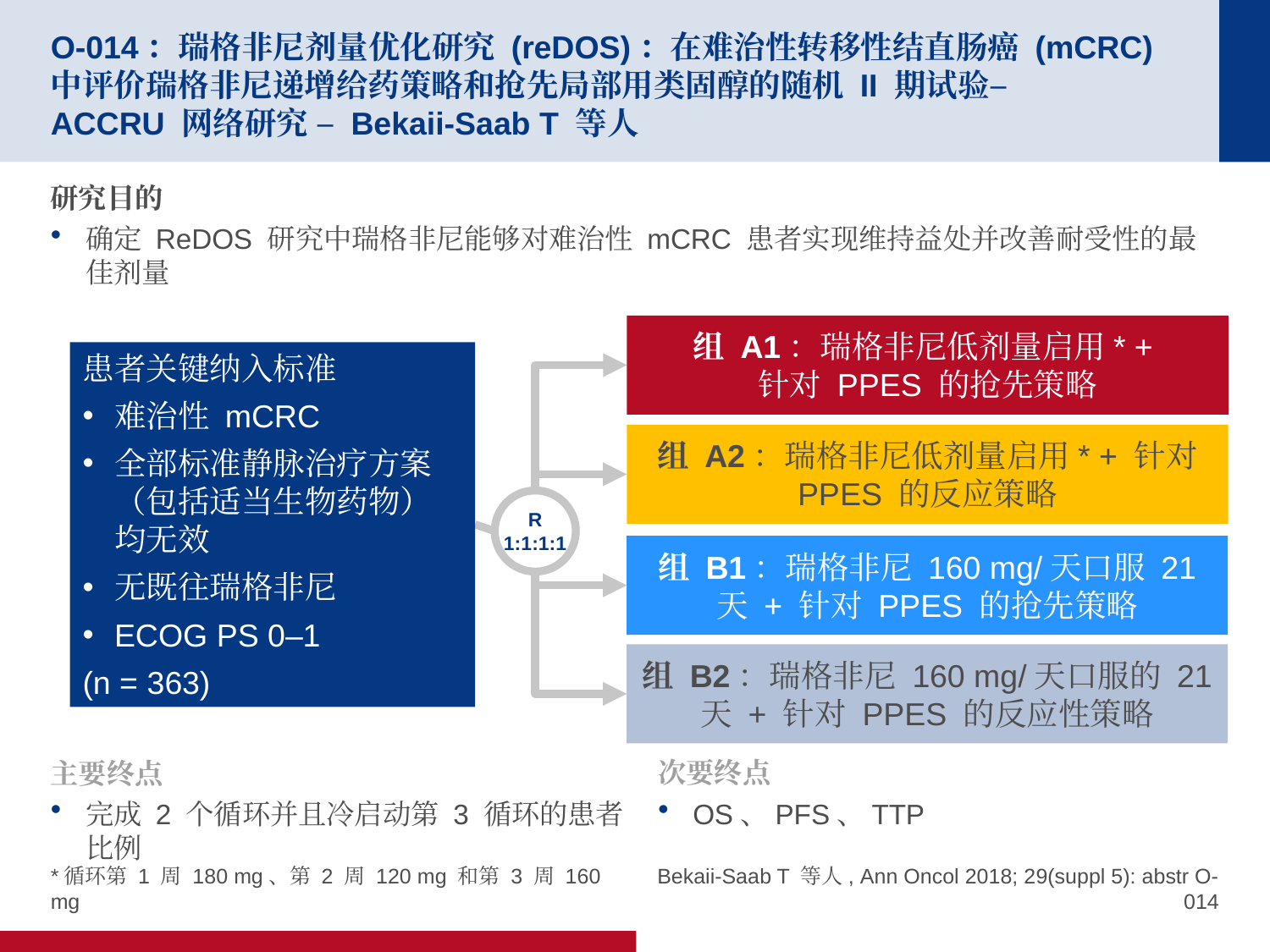

# O-014：瑞格非尼剂量优化研究 (reDOS)：在难治性转移性结直肠癌 (mCRC) 中评价瑞格非尼递增给药策略和抢先局部用类固醇的随机 II 期试验– ACCRU 网络研究 – Bekaii-Saab T 等人
研究目的
确定 ReDOS 研究中瑞格非尼能够对难治性 mCRC 患者实现维持益处并改善耐受性的最佳剂量
组 A1：瑞格非尼低剂量启用* +
针对 PPES 的抢先策略
患者关键纳入标准
难治性 mCRC
全部标准静脉治疗方案（包括适当生物药物）均无效
无既往瑞格非尼
ECOG PS 0–1
(n = 363)
组 A2：瑞格非尼低剂量启用* + 针对 PPES 的反应策略
R
1:1:1:1
组 B1：瑞格非尼 160 mg/天口服 21 天 + 针对 PPES 的抢先策略
组 B2：瑞格非尼 160 mg/天口服的 21 天 + 针对 PPES 的反应性策略
主要终点
完成 2 个循环并且冷启动第 3 循环的患者比例
次要终点
OS、PFS、TTP
*循环第 1 周 180 mg、第 2 周 120 mg 和第 3 周 160 mg
Bekaii-Saab T 等人, Ann Oncol 2018; 29(suppl 5): abstr O-014